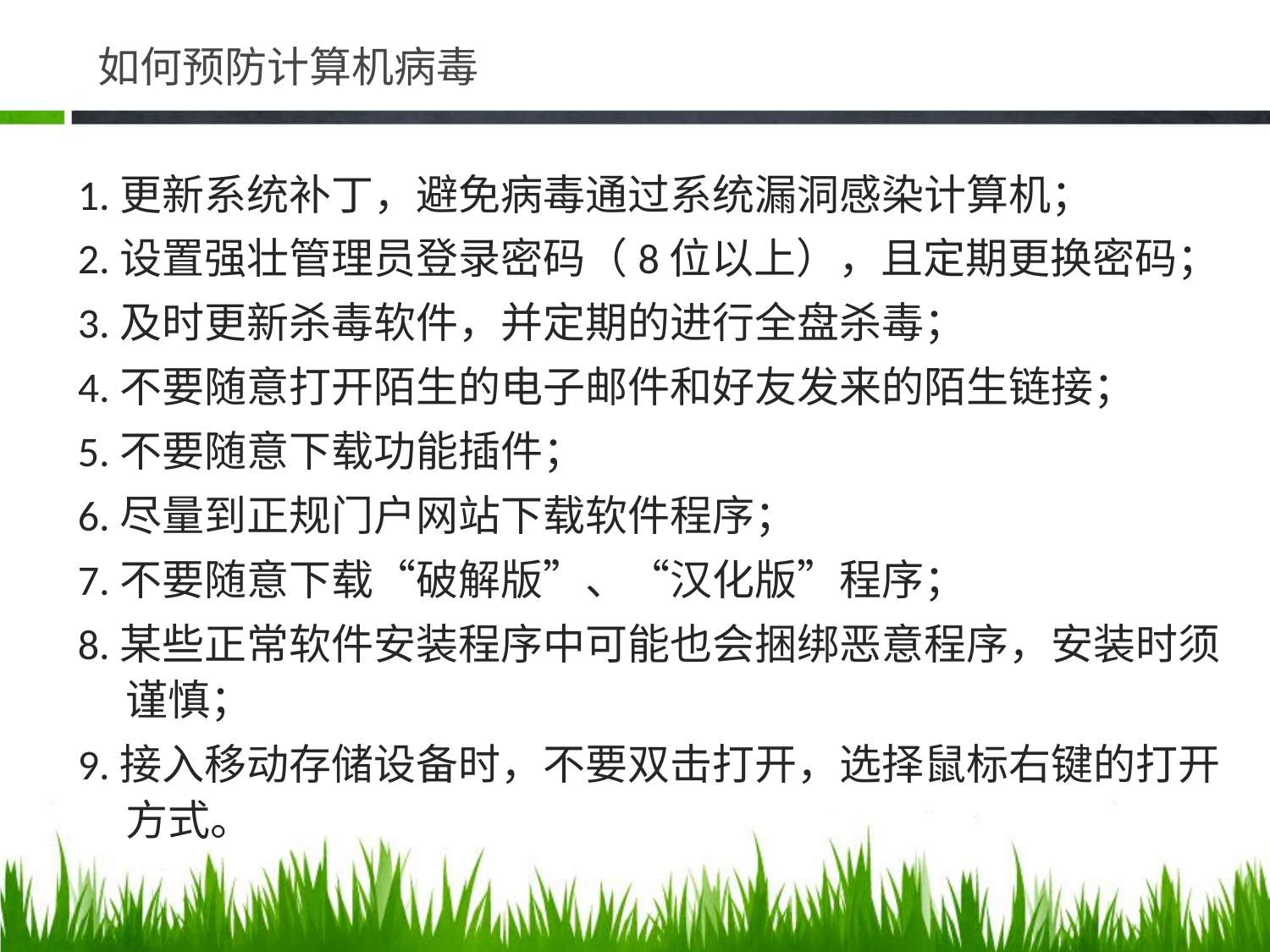

如何预防计算机病毒
1.更新系统补丁，避免病毒通过系统漏洞感染计算机；
2.设置强壮管理员登录密码（8位以上），且定期更换密码；
3.及时更新杀毒软件，并定期的进行全盘杀毒；
4.不要随意打开陌生的电子邮件和好友发来的陌生链接；
5.不要随意下载功能插件；
6.尽量到正规门户网站下载软件程序；
7.不要随意下载“破解版”、“汉化版”程序；
8.某些正常软件安装程序中可能也会捆绑恶意程序，安装时须谨慎；
9.接入移动存储设备时，不要双击打开，选择鼠标右键的打开方式。